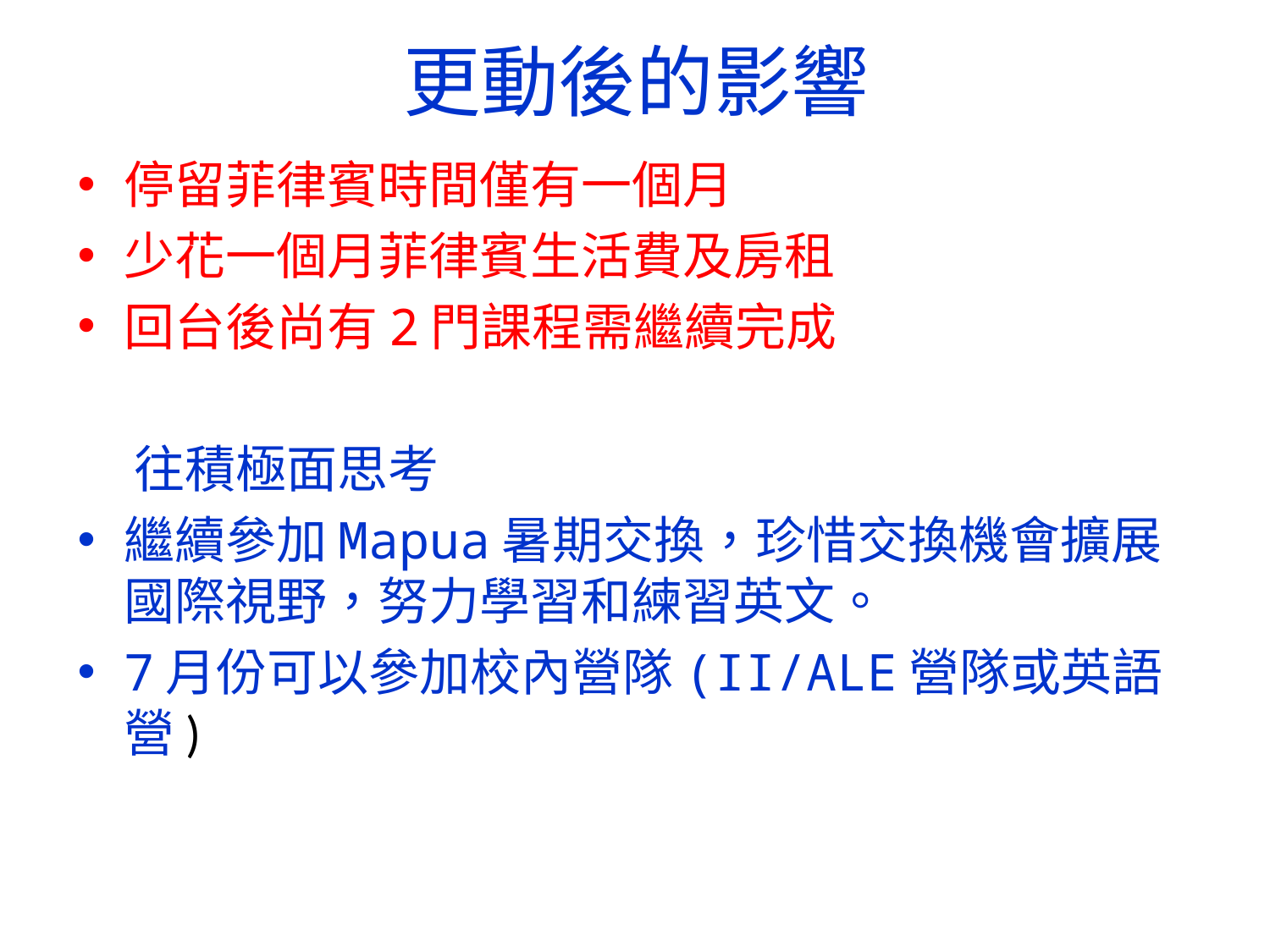

# 更動後的影響
停留菲律賓時間僅有一個月
少花一個月菲律賓生活費及房租
回台後尚有2門課程需繼續完成

    往積極面思考
繼續參加Mapua暑期交換，珍惜交換機會擴展國際視野，努力學習和練習英文。
7月份可以參加校內營隊(II/ALE營隊或英語營)